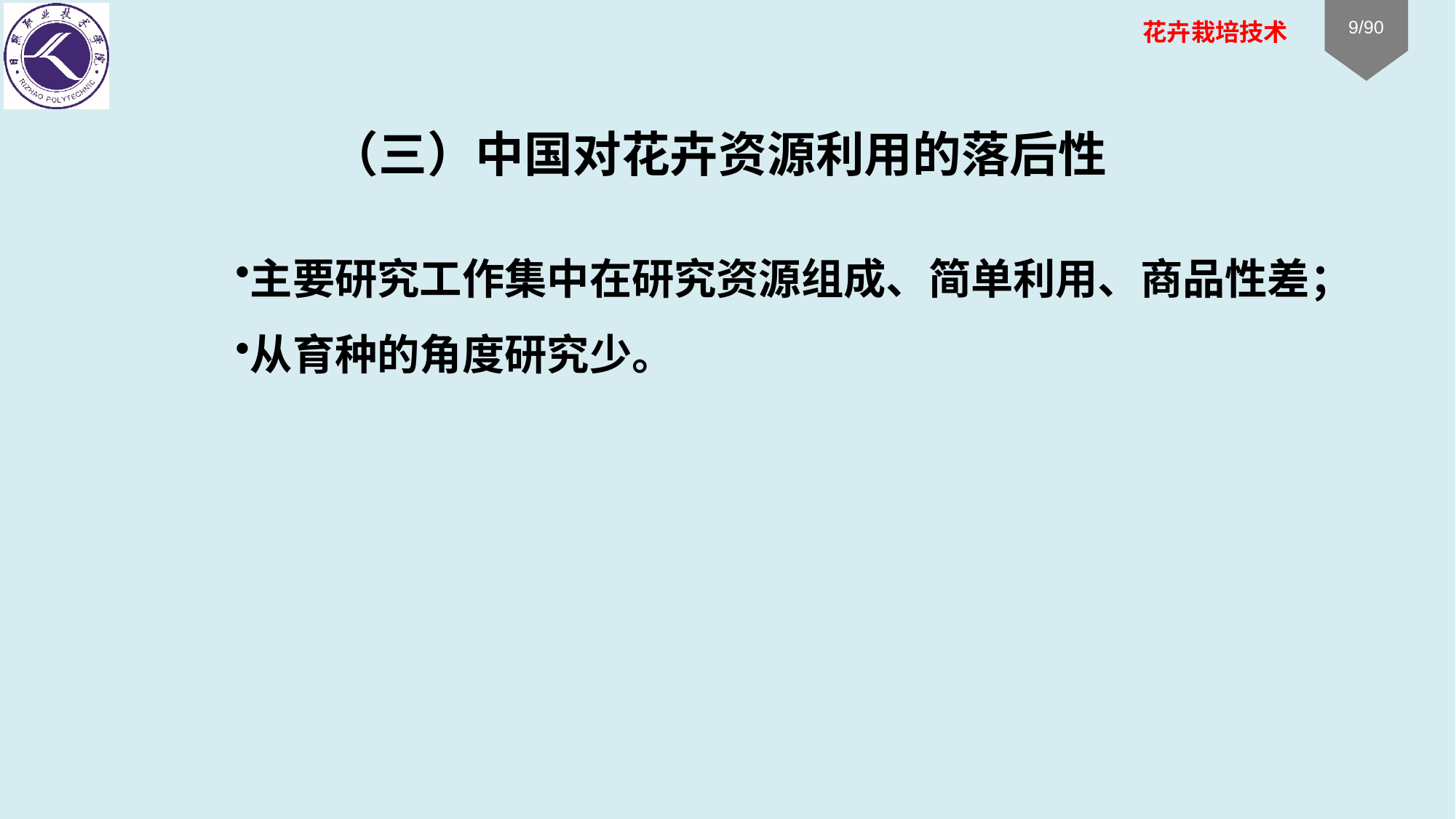

# （三）中国对花卉资源利用的落后性
主要研究工作集中在研究资源组成、简单利用、商品性差；
从育种的角度研究少。